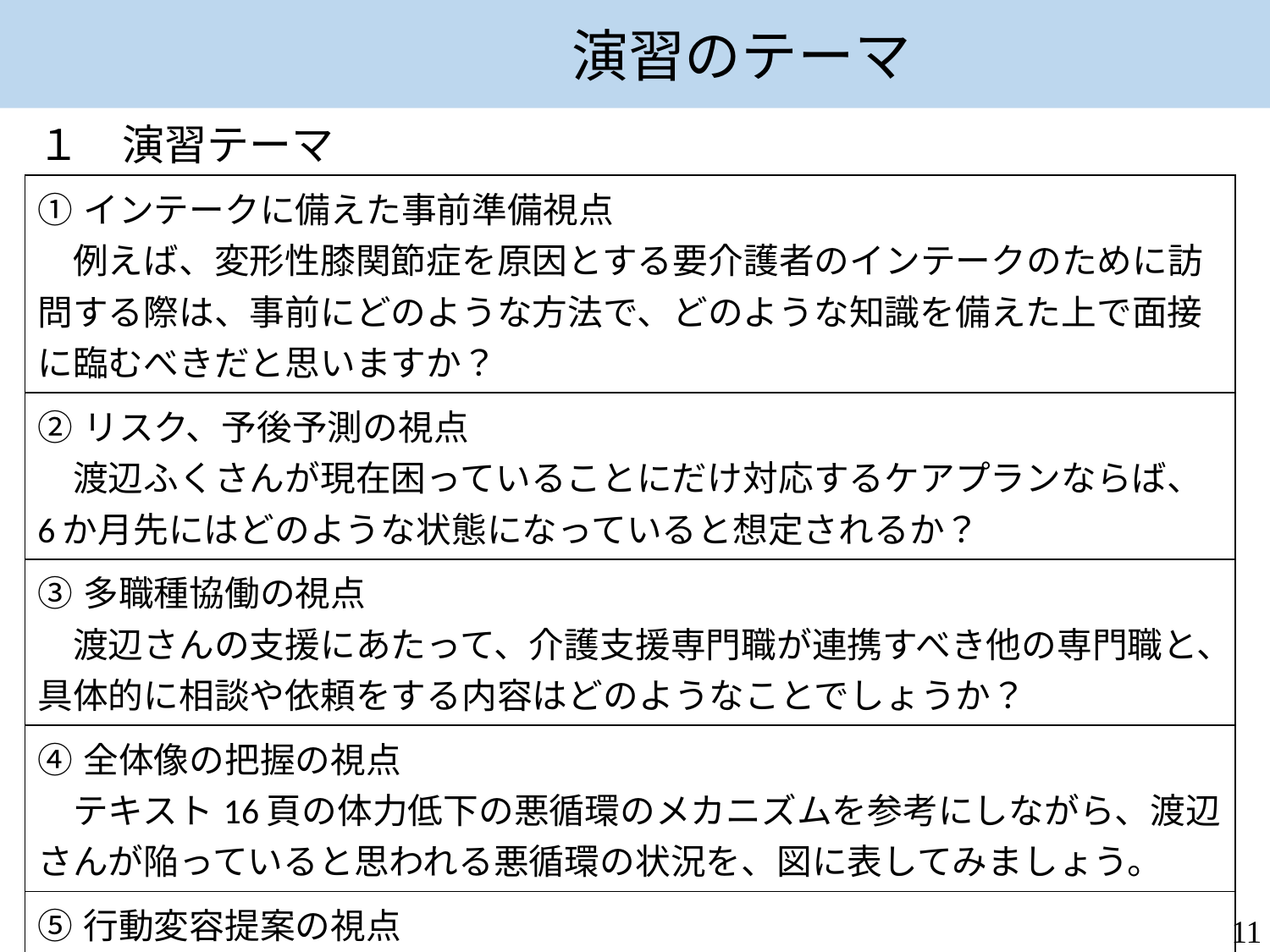

演習のテーマ
１　演習テーマ
| ①インテークに備えた事前準備視点 　例えば、変形性膝関節症を原因とする要介護者のインテークのために訪問する際は、事前にどのような方法で、どのような知識を備えた上で面接に臨むべきだと思いますか？ |
| --- |
| ②リスク、予後予測の視点 　渡辺ふくさんが現在困っていることにだけ対応するケアプランならば、6か月先にはどのような状態になっていると想定されるか？ |
| ③多職種協働の視点 　渡辺さんの支援にあたって、介護支援専門職が連携すべき他の専門職と、具体的に相談や依頼をする内容はどのようなことでしょうか？ |
| ④全体像の把握の視点 　テキスト16頁の体力低下の悪循環のメカニズムを参考にしながら、渡辺さんが陥っていると思われる悪循環の状況を、図に表してみましょう。 |
| ⑤行動変容提案の視点 　渡辺さんの悪循環を断ち切り、本人に前向きな意欲をもってもらうには、どのような関わり方や提案が考えられますか？ |
11